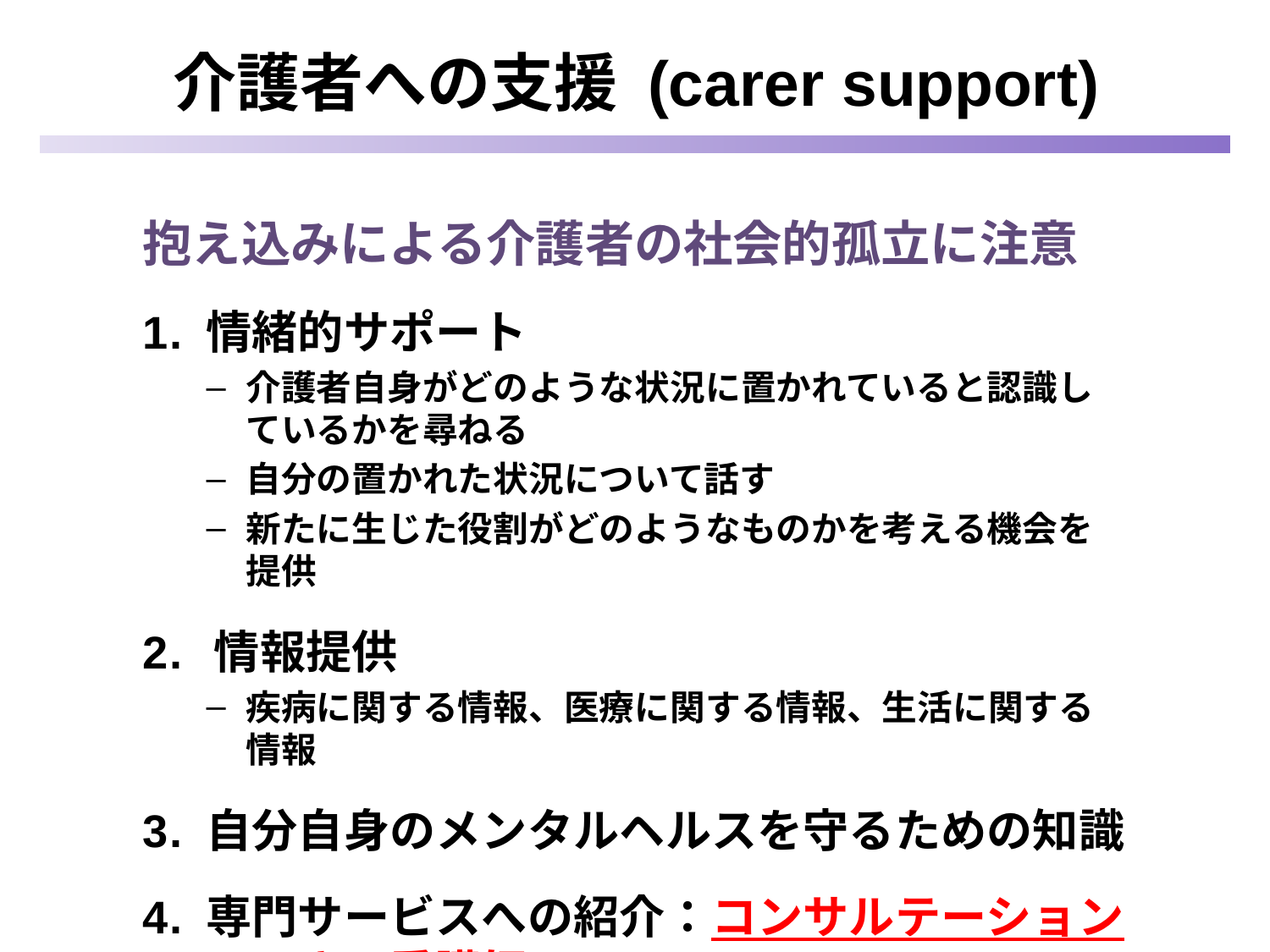

# 介護者への支援 (carer support)

抱え込みによる介護者の社会的孤立に注意
情緒的サポート
介護者自身がどのような状況に置かれていると認識しているかを尋ねる
自分の置かれた状況について話す
新たに生じた役割がどのようなものかを考える機会を提供
情報提供
疾病に関する情報、医療に関する情報、生活に関する情報
自分自身のメンタルヘルスを守るための知識
専門サービスへの紹介：コンサルテーションのできる看護師